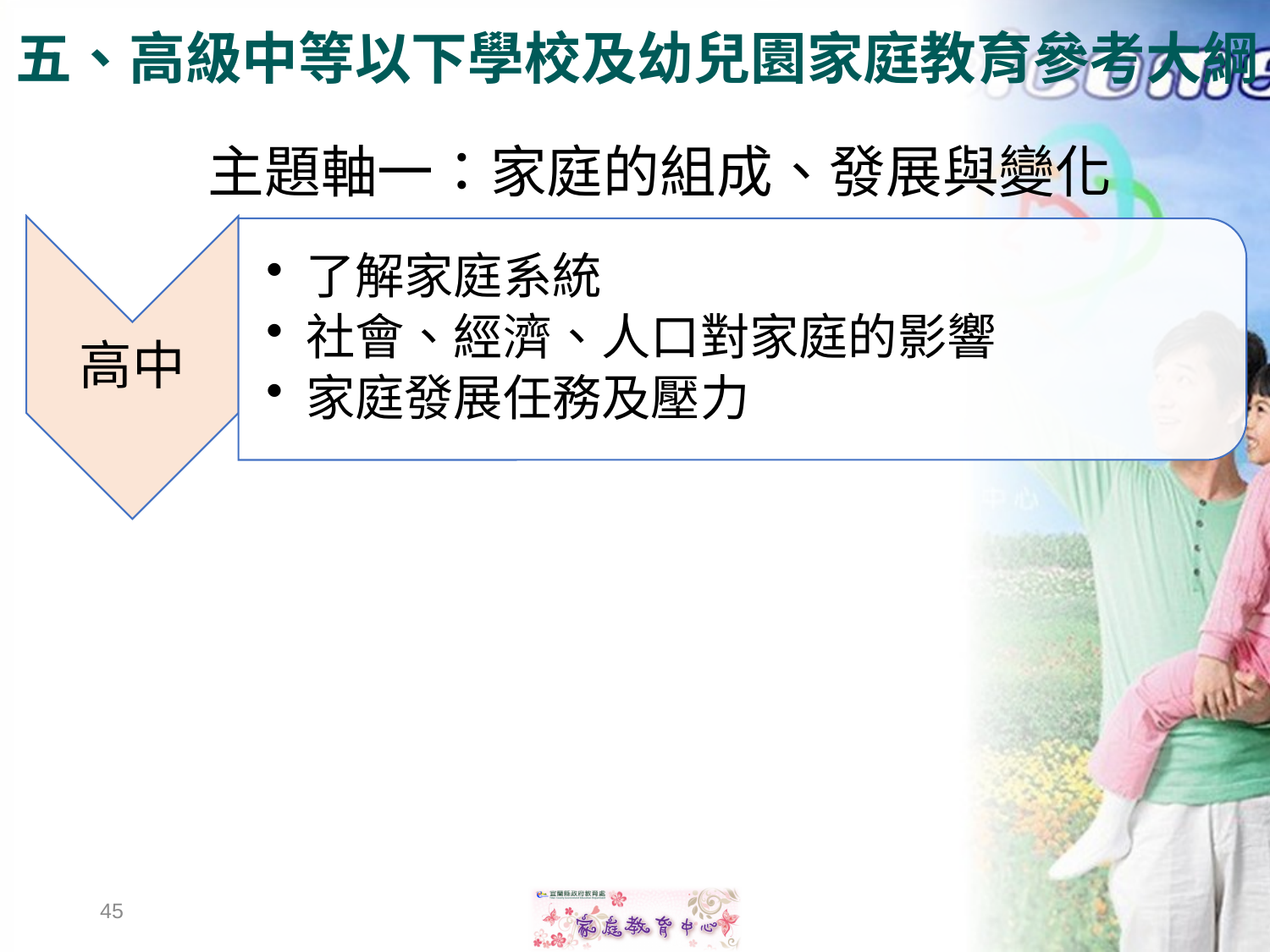

五、高級中等以下學校及幼兒園家庭教育參考大綱
主題軸一：家庭的組成、發展與變化
高中
了解家庭系統
社會、經濟、人口對家庭的影響
家庭發展任務及壓力
45